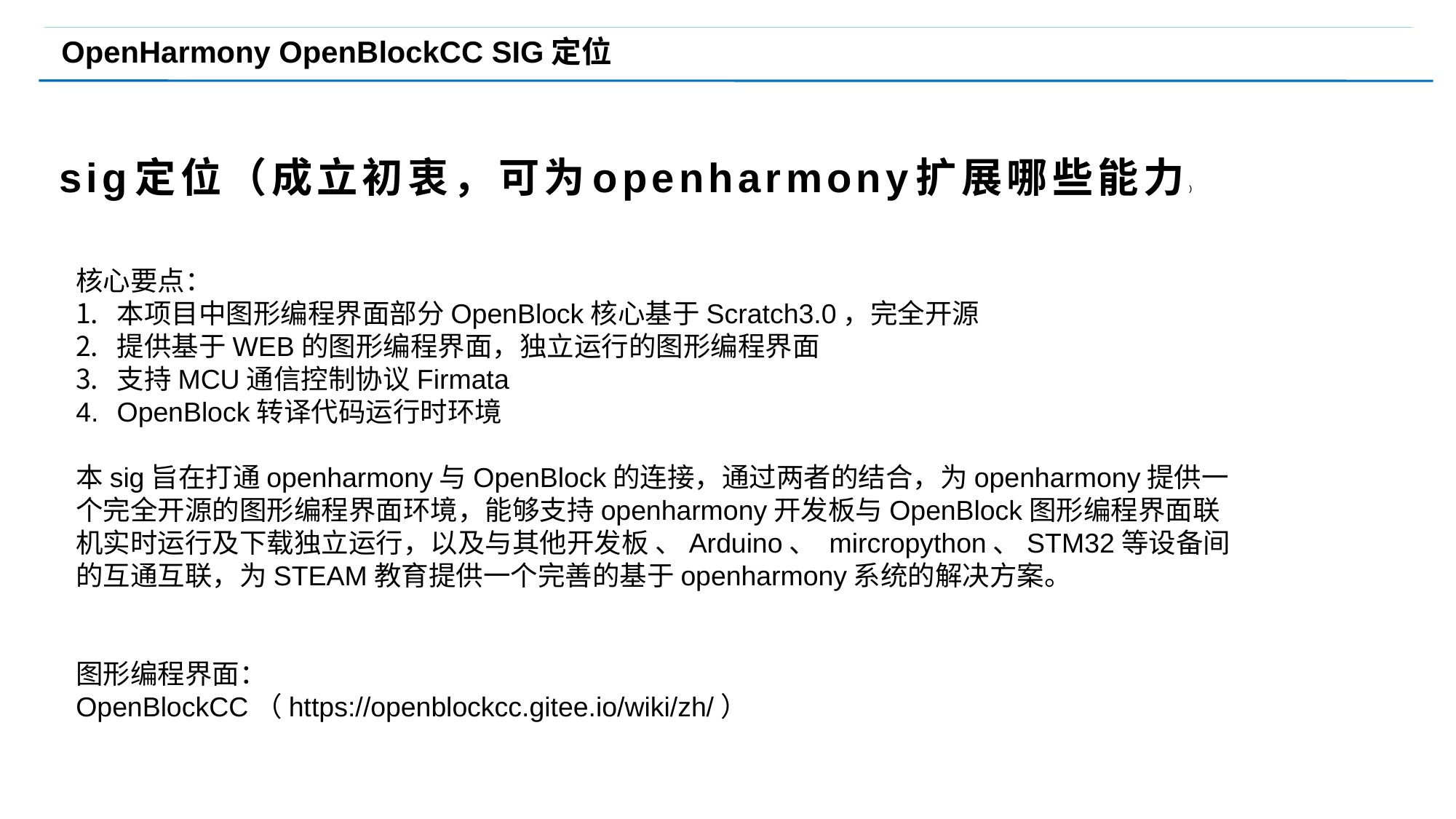

OpenHarmony OpenBlockCC SIG定位

sig定位（成立初衷，可为openharmony扩展哪些能力）
核心要点：
本项目中图形编程界面部分OpenBlock核心基于Scratch3.0，完全开源
提供基于WEB的图形编程界面，独立运行的图形编程界面
支持MCU通信控制协议Firmata
OpenBlock转译代码运行时环境

本sig旨在打通openharmony与OpenBlock的连接，通过两者的结合，为openharmony提供一个完全开源的图形编程界面环境，能够支持openharmony开发板与OpenBlock图形编程界面联机实时运行及下载独立运行，以及与其他开发板 、Arduino、 mircropython、STM32等设备间的互通互联，为STEAM教育提供一个完善的基于openharmony系统的解决方案。

图形编程界面：
OpenBlockCC（https://openblockcc.gitee.io/wiki/zh/）